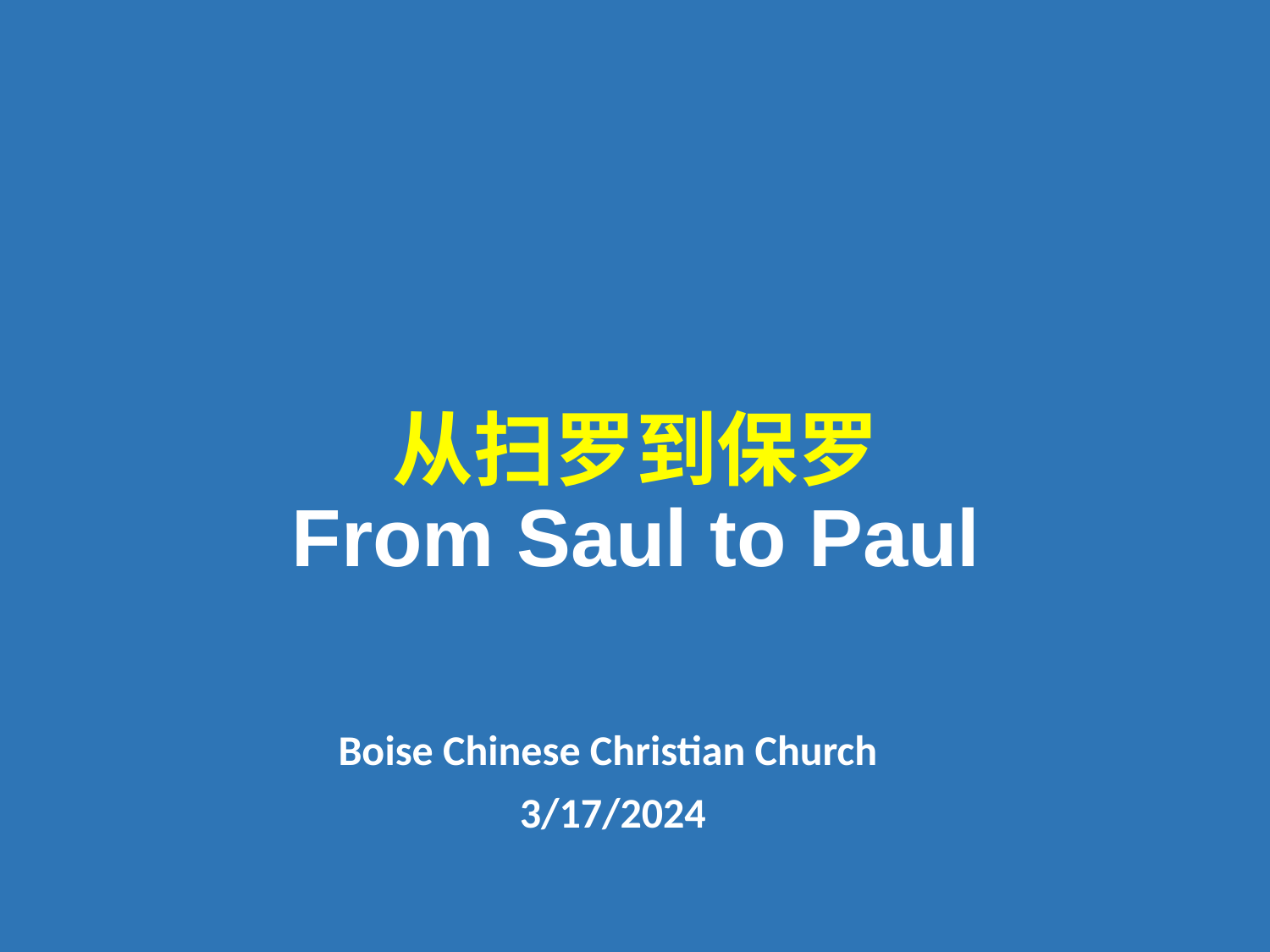

# 从扫罗到保罗 From Saul to Paul
Boise Chinese Christian Church
3/17/2024